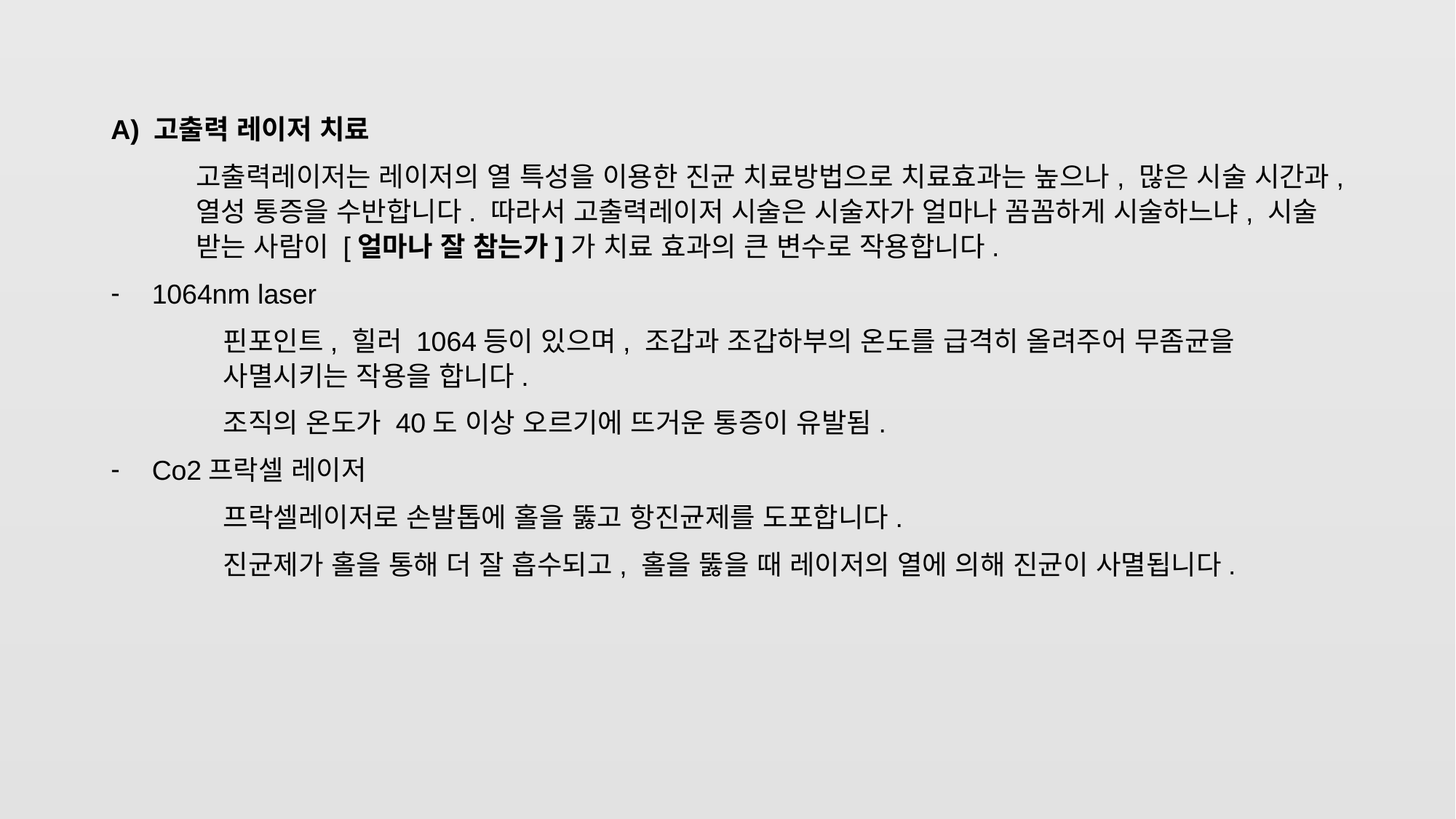

A) 고출력 레이저 치료
고출력레이저는 레이저의 열 특성을 이용한 진균 치료방법으로 치료효과는 높으나, 많은 시술 시간과, 열성 통증을 수반합니다. 따라서 고출력레이저 시술은 시술자가 얼마나 꼼꼼하게 시술하느냐, 시술 받는 사람이 [얼마나 잘 참는가]가 치료 효과의 큰 변수로 작용합니다.
1064nm laser
핀포인트, 힐러 1064등이 있으며, 조갑과 조갑하부의 온도를 급격히 올려주어 무좀균을 사멸시키는 작용을 합니다.
조직의 온도가 40도 이상 오르기에 뜨거운 통증이 유발됨.
Co2프락셀 레이저
프락셀레이저로 손발톱에 홀을 뚫고 항진균제를 도포합니다.
진균제가 홀을 통해 더 잘 흡수되고, 홀을 뚫을 때 레이저의 열에 의해 진균이 사멸됩니다.